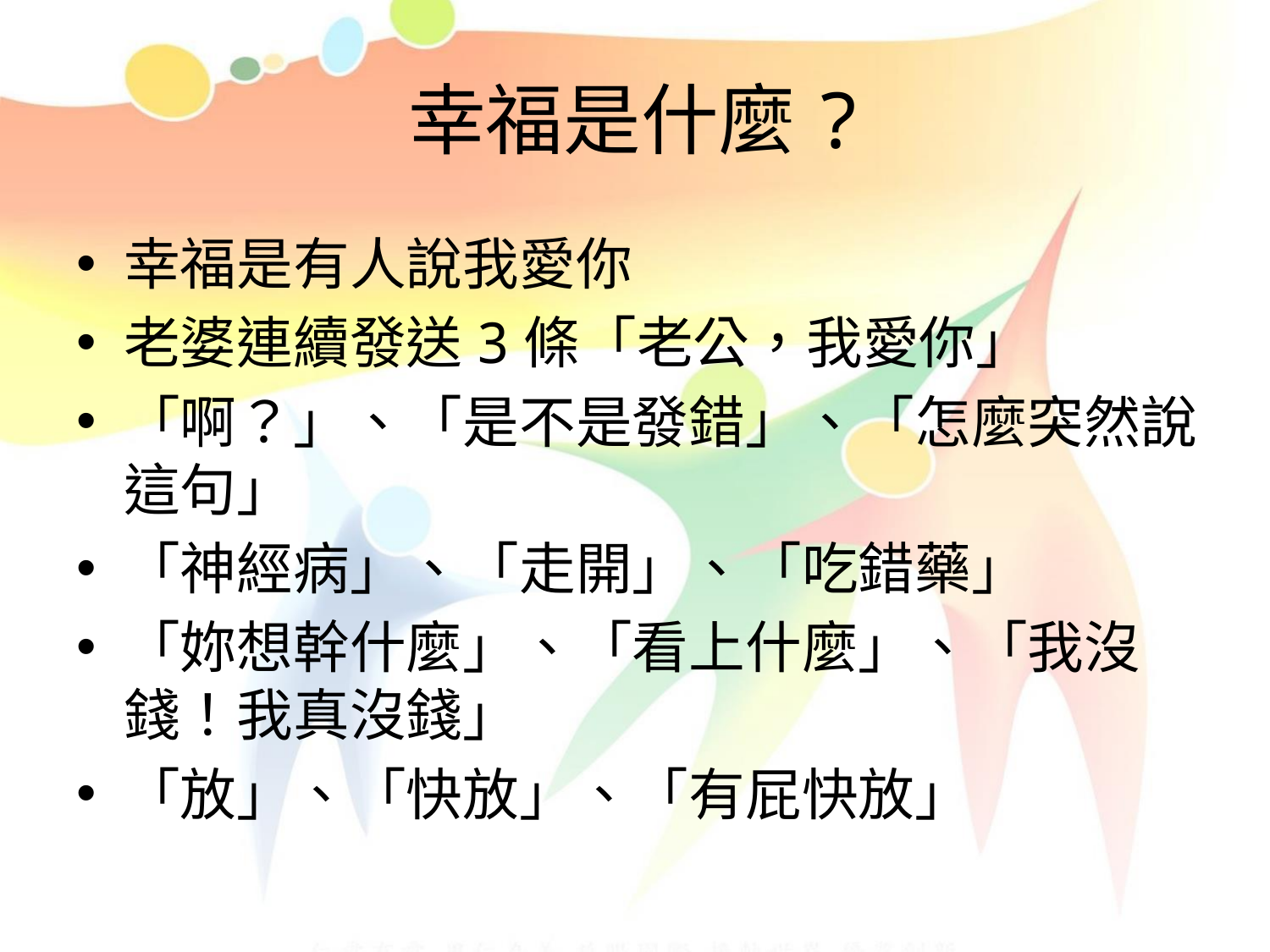

# 幸福是什麼?
幸福是有人說我愛你
老婆連續發送3條「老公，我愛你」
「啊？」、「是不是發錯」、「怎麼突然說這句」
「神經病」、「走開」、「吃錯藥」
「妳想幹什麼」、「看上什麼」、「我沒錢！我真沒錢」
「放」、「快放」、「有屁快放」